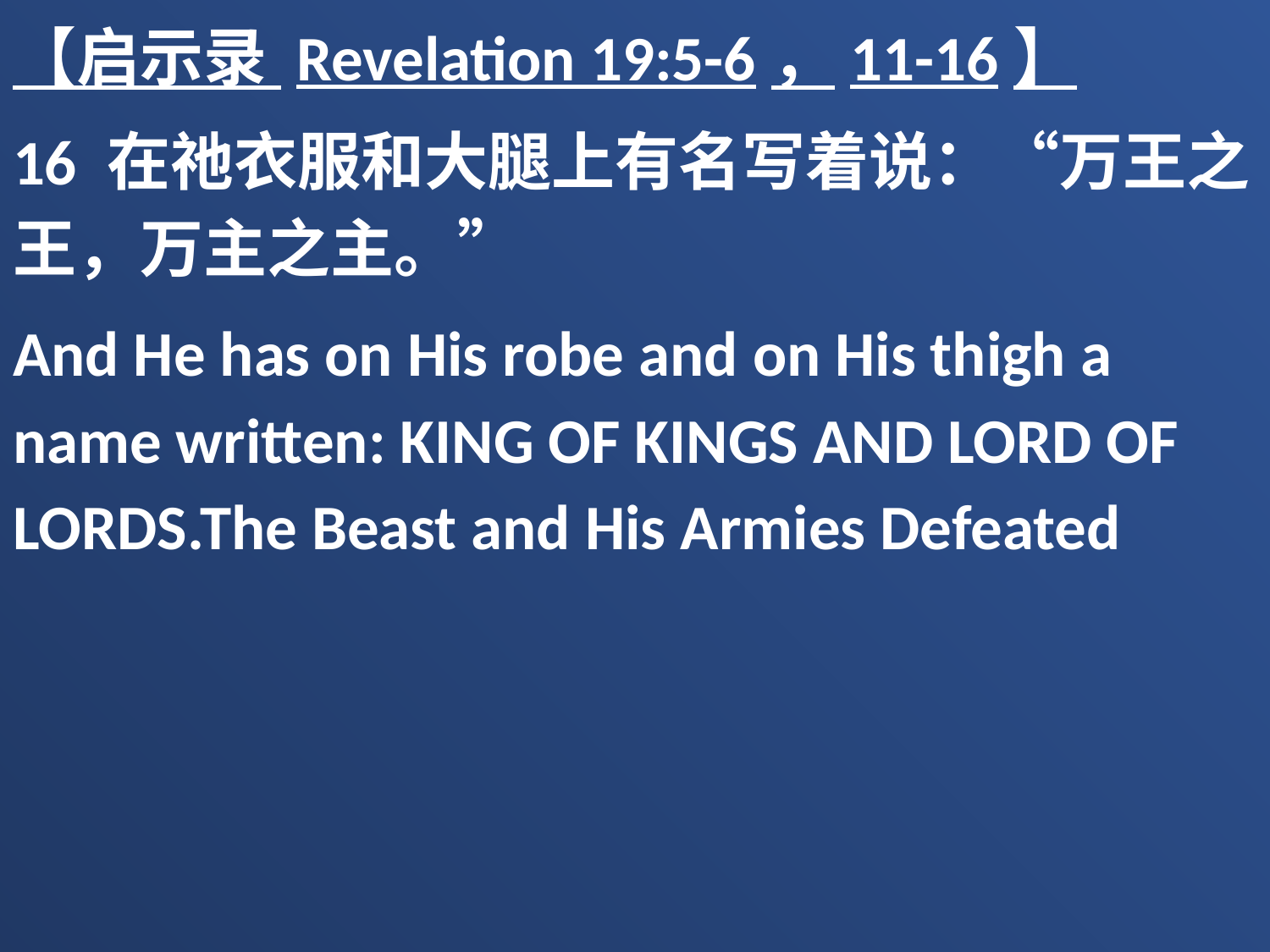

【启示录 Revelation 19:5-6，11-16】
16 在祂衣服和大腿上有名写着说：“万王之王，万主之主。”
And He has on His robe and on His thigh a name written: KING OF KINGS AND LORD OF LORDS.The Beast and His Armies Defeated